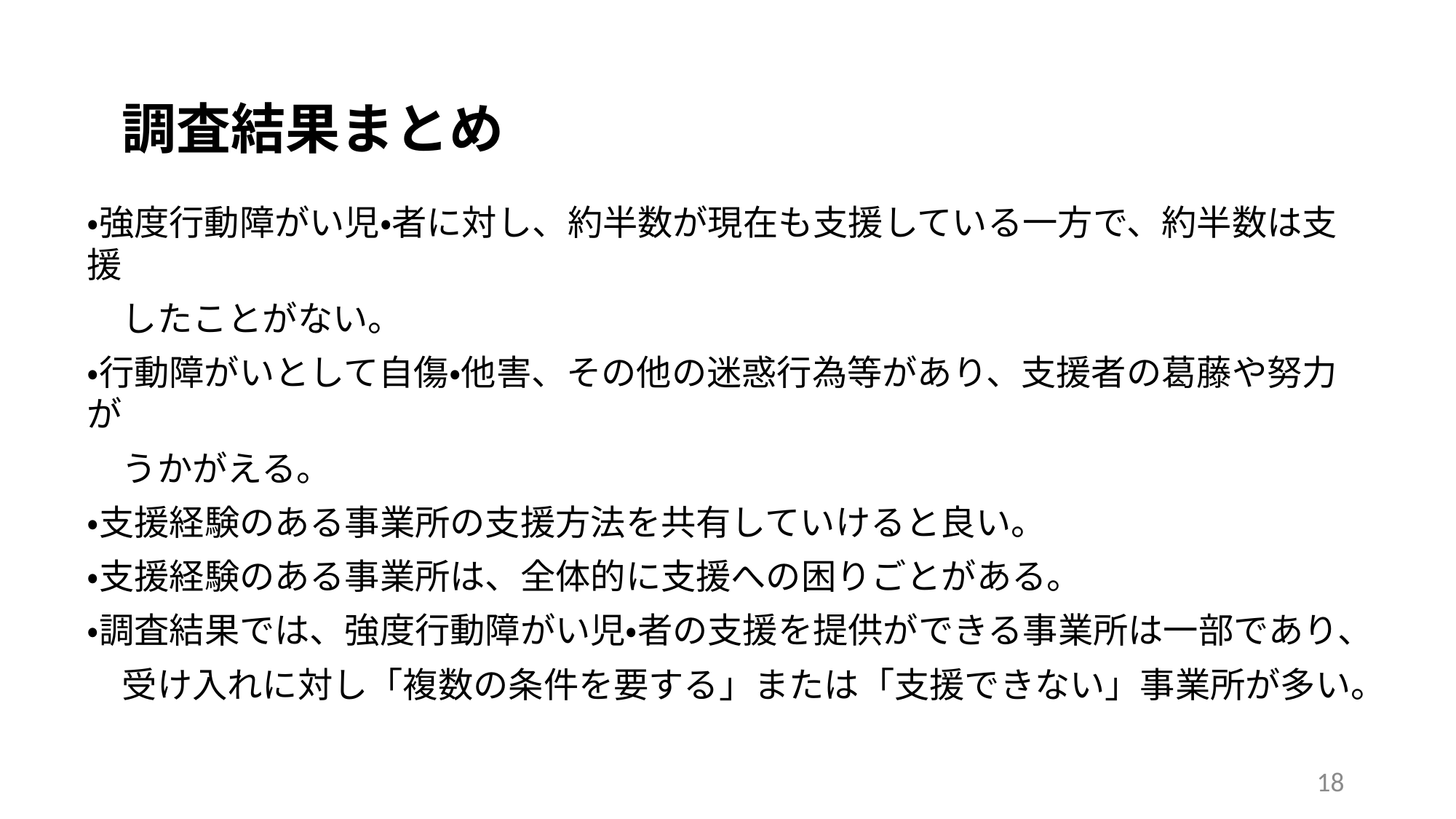

# 調査結果まとめ
・強度行動障がい児・者に対し、約半数が現在も支援している一方で、約半数は支援
　したことがない。
・行動障がいとして自傷・他害、その他の迷惑行為等があり、支援者の葛藤や努力が
　うかがえる。
・支援経験のある事業所の支援方法を共有していけると良い。
・支援経験のある事業所は、全体的に支援への困りごとがある。
・調査結果では、強度行動障がい児・者の支援を提供ができる事業所は一部であり、
　受け入れに対し「複数の条件を要する」または「支援できない」事業所が多い。
18